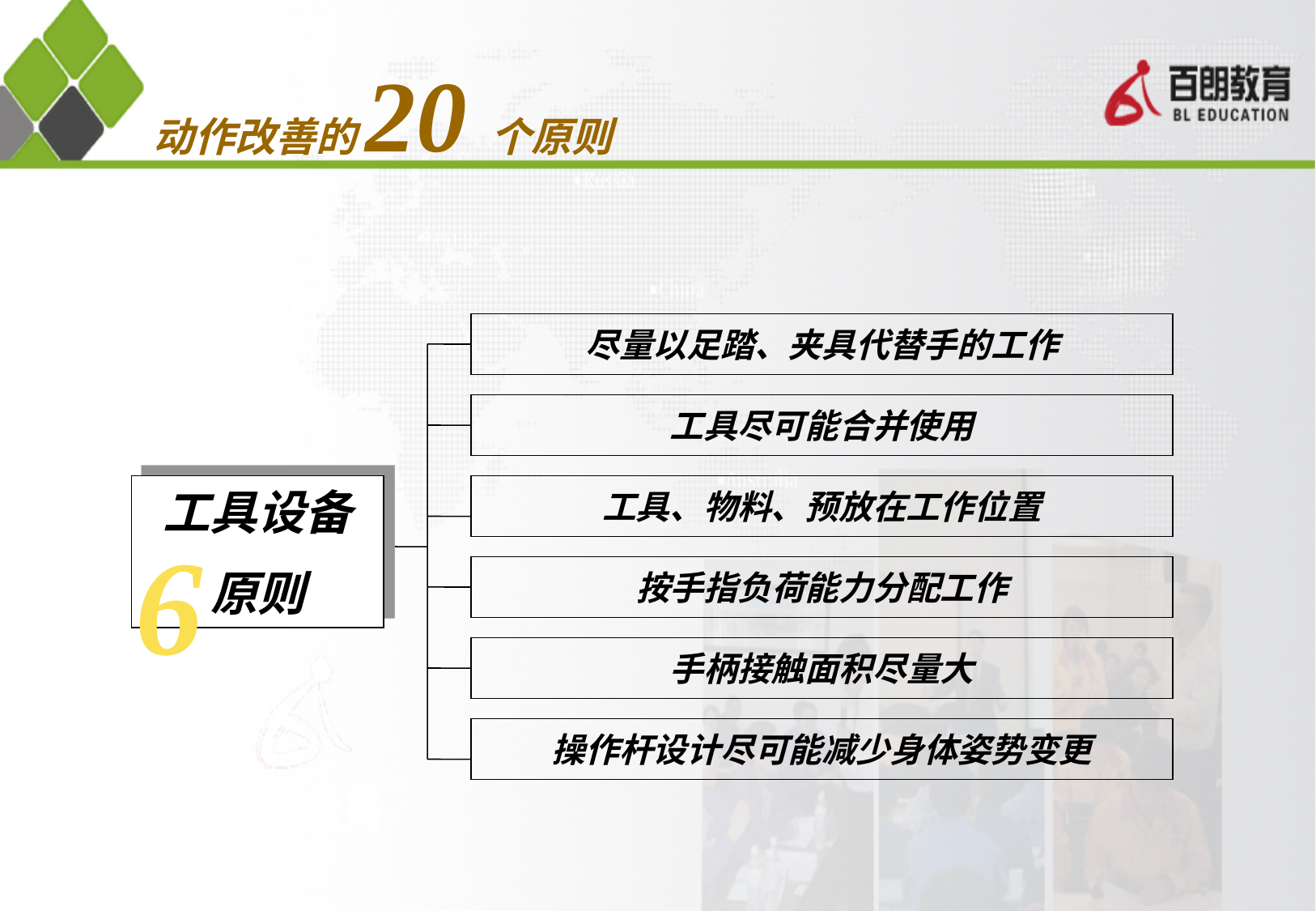

动作改善的20个原则
尽量以足踏、夹具代替手的工作

工具尽可能合并使用

工具设备
原则
工具、物料、预放在工作位置
6

按手指负荷能力分配工作

手柄接触面积尽量大

操作杆设计尽可能减少身体姿势变更